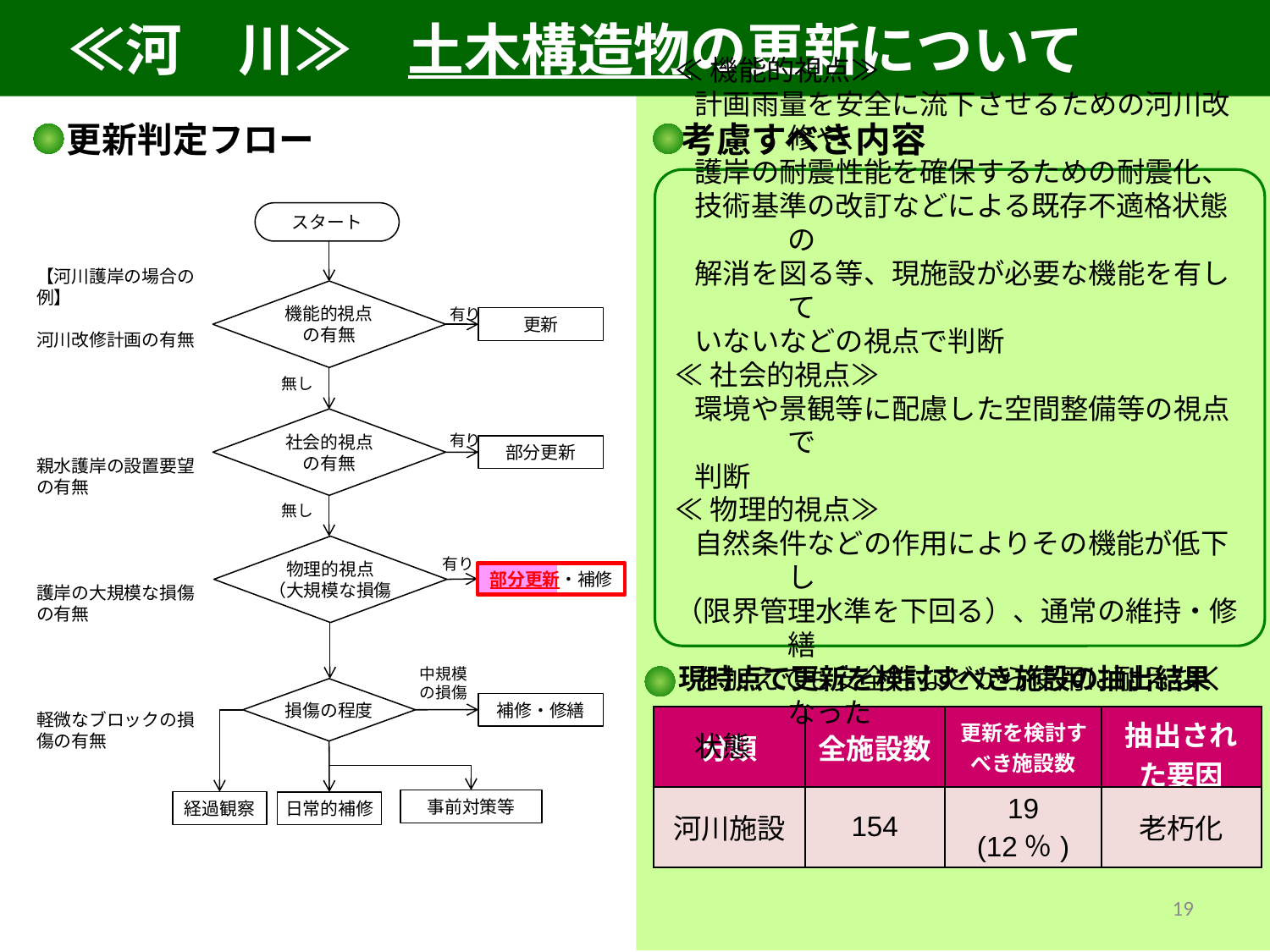

≪河　川≫　土木構造物の更新について

更新判定フロー
考慮すべき内容

≪機能的視点≫
  計画雨量を安全に流下させるための河川改修や、
  護岸の耐震性能を確保するための耐震化、
  技術基準の改訂などによる既存不適格状態の
  解消を図る等、現施設が必要な機能を有して
  いないなどの視点で判断
≪社会的視点≫
  環境や景観等に配慮した空間整備等の視点で
  判断
≪物理的視点≫
  自然条件などの作用によりその機能が低下し
（限界管理水準を下回る）、通常の維持・修繕
  を加えても安全性などから使用に耐えなくなった
  状態
スタート
【河川護岸の場合の例】

河川改修計画の有無

親水護岸の設置要望の有無

護岸の大規模な損傷の有無

軽微なブロックの損傷の有無
機能的視点
の有無
有り
更新
無し
社会的視点
の有無
有り
部分更新
無し
物理的視点
（大規模な損傷
有り

部分更新・補修
中規模
の損傷
損傷の程度
補修・修繕
事前対策等
経過観察
日常的補修
現時点で更新を検討すべき施設の抽出結果

| 分類 | 全施設数 | 更新を検討すべき施設数 | 抽出された要因 |
| --- | --- | --- | --- |
| 河川施設 | 154 | 19 (12％) | 老朽化 |
19